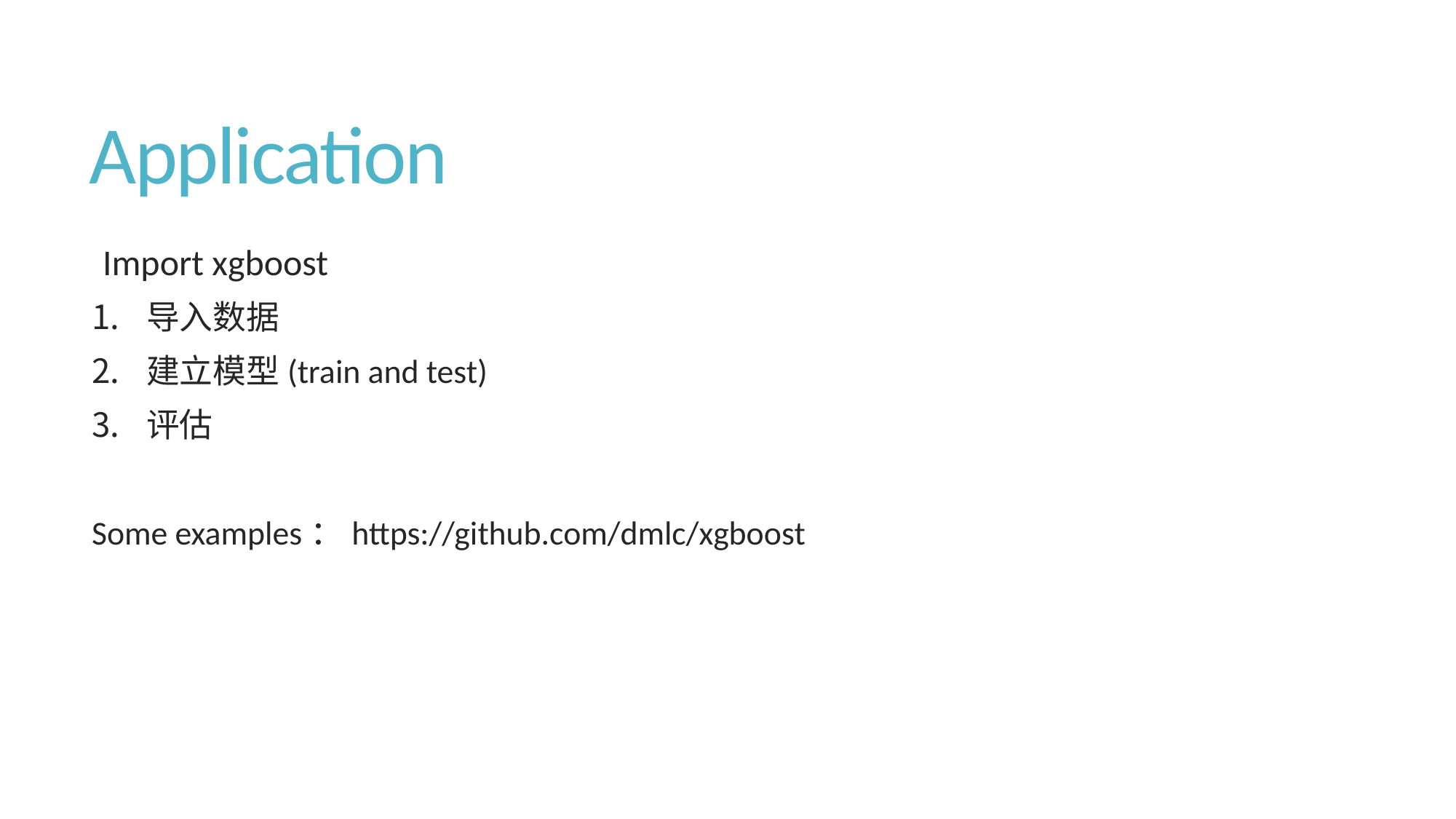

# Application
Import xgboost
导入数据
建立模型(train and test)
评估

Some examples：https://github.com/dmlc/xgboost